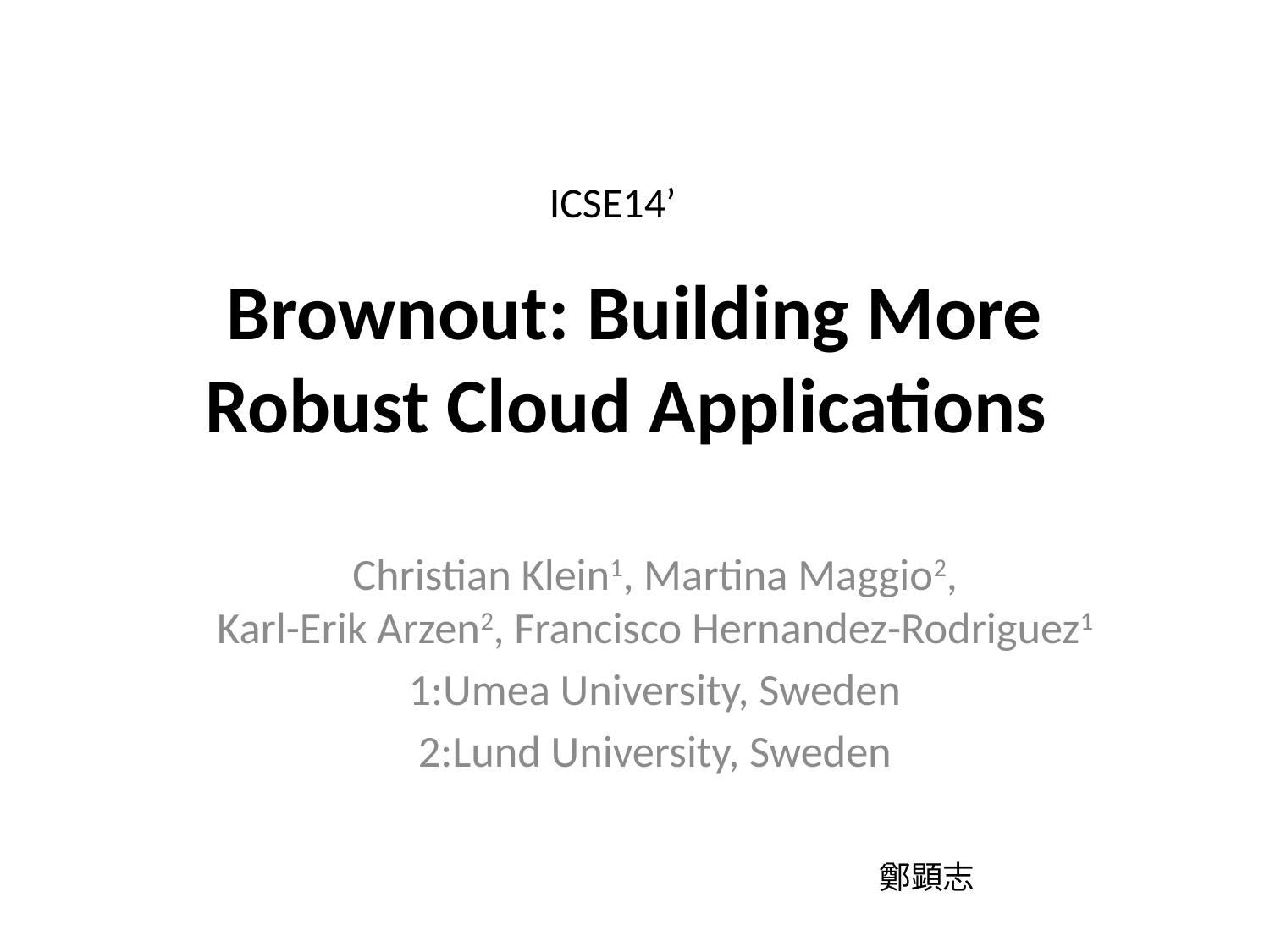

ICSE14’
# Brownout: Building More Robust Cloud Applications
Christian Klein1, Martina Maggio2,
Karl-Erik Arzen2, Francisco Hernandez-Rodriguez1
1:Umea University, Sweden
2:Lund University, Sweden
鄭顕志